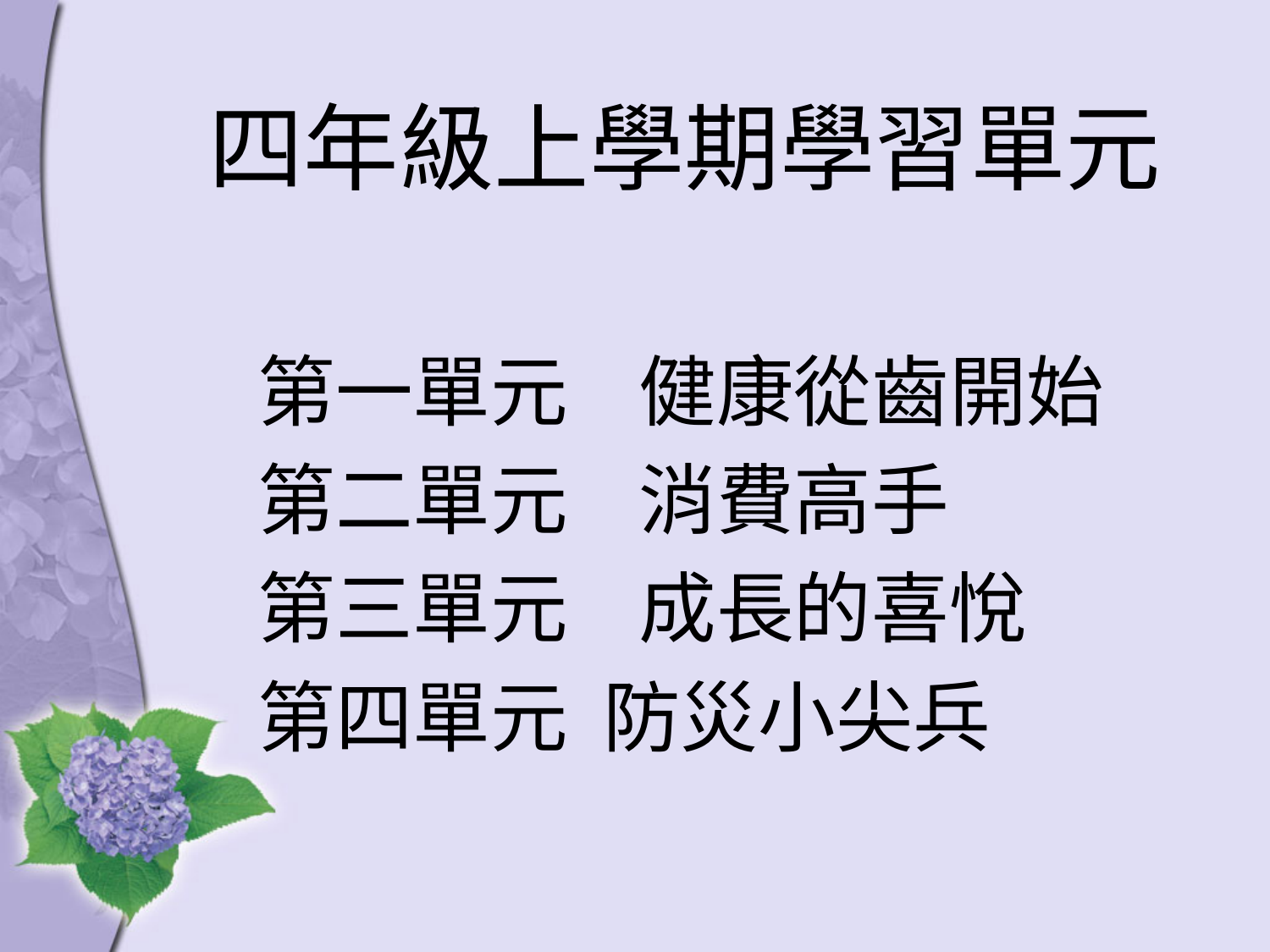

# 四年級上學期學習單元
第一單元	健康從齒開始
第二單元	消費高手
第三單元	成長的喜悅
第四單元  防災小尖兵